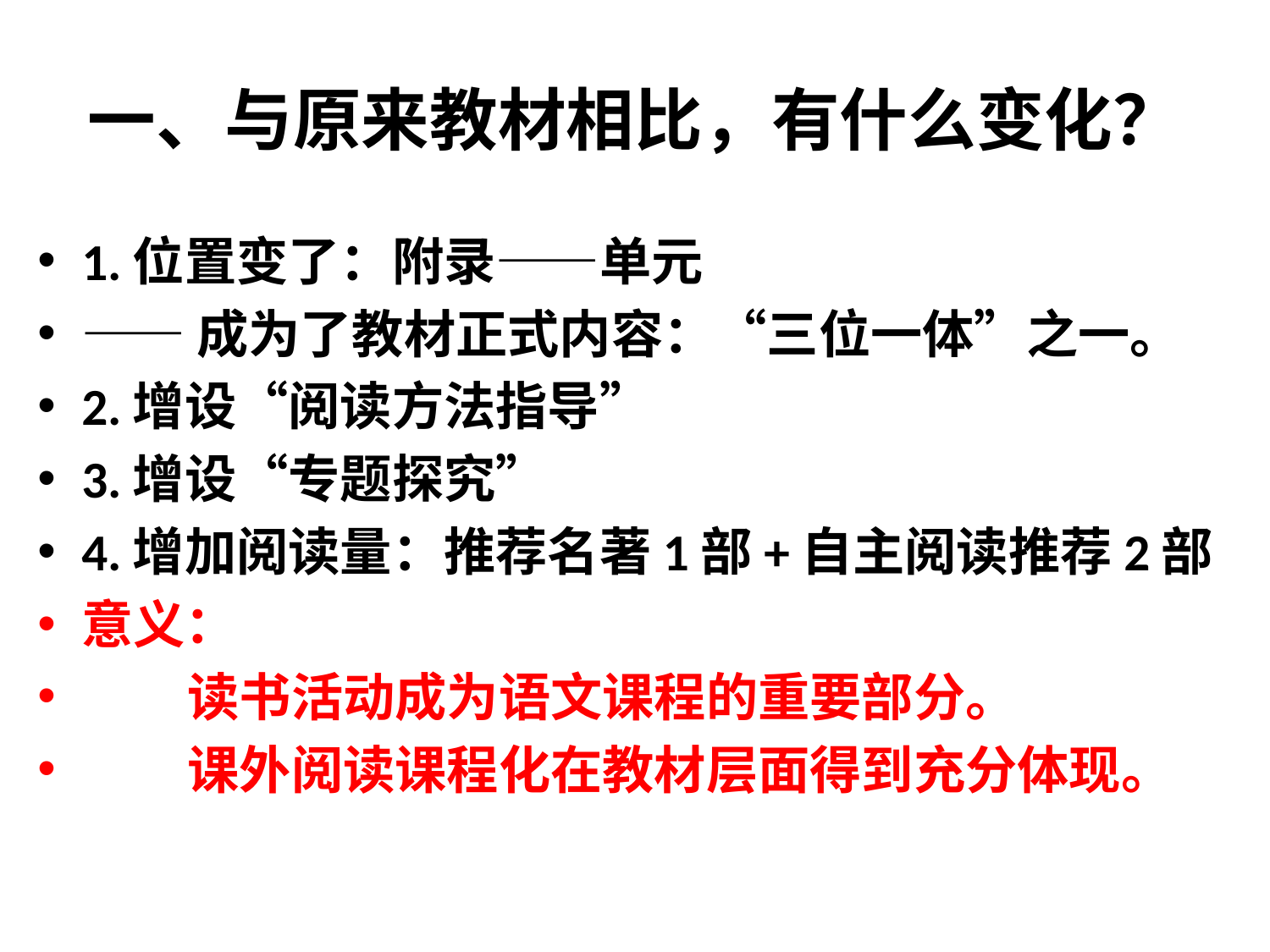

# 一、与原来教材相比，有什么变化？
1.位置变了：附录——单元
——成为了教材正式内容：“三位一体”之一。
2.增设“阅读方法指导”
3.增设“专题探究”
4.增加阅读量：推荐名著1部+自主阅读推荐2部
意义：
        读书活动成为语文课程的重要部分。
        课外阅读课程化在教材层面得到充分体现。